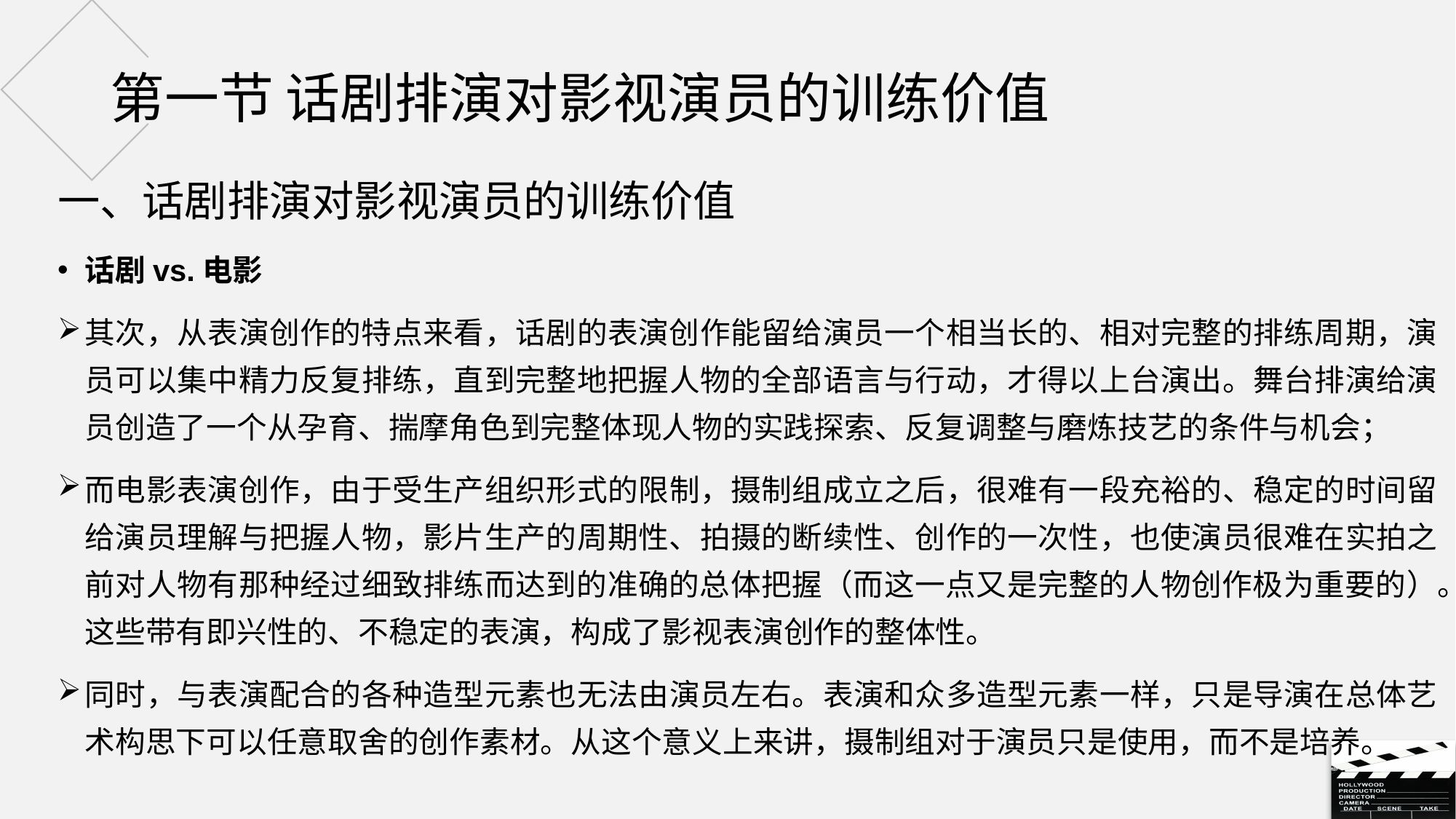

# 第一节 话剧排演对影视演员的训练价值
一、话剧排演对影视演员的训练价值
话剧vs.电影
其次，从表演创作的特点来看，话剧的表演创作能留给演员一个相当长的、相对完整的排练周期，演员可以集中精力反复排练，直到完整地把握人物的全部语言与行动，才得以上台演出。舞台排演给演员创造了一个从孕育、揣摩角色到完整体现人物的实践探索、反复调整与磨炼技艺的条件与机会；
而电影表演创作，由于受生产组织形式的限制，摄制组成立之后，很难有一段充裕的、稳定的时间留给演员理解与把握人物，影片生产的周期性、拍摄的断续性、创作的一次性，也使演员很难在实拍之前对人物有那种经过细致排练而达到的准确的总体把握（而这一点又是完整的人物创作极为重要的）。这些带有即兴性的、不稳定的表演，构成了影视表演创作的整体性。
同时，与表演配合的各种造型元素也无法由演员左右。表演和众多造型元素一样，只是导演在总体艺术构思下可以任意取舍的创作素材。从这个意义上来讲，摄制组对于演员只是使用，而不是培养。